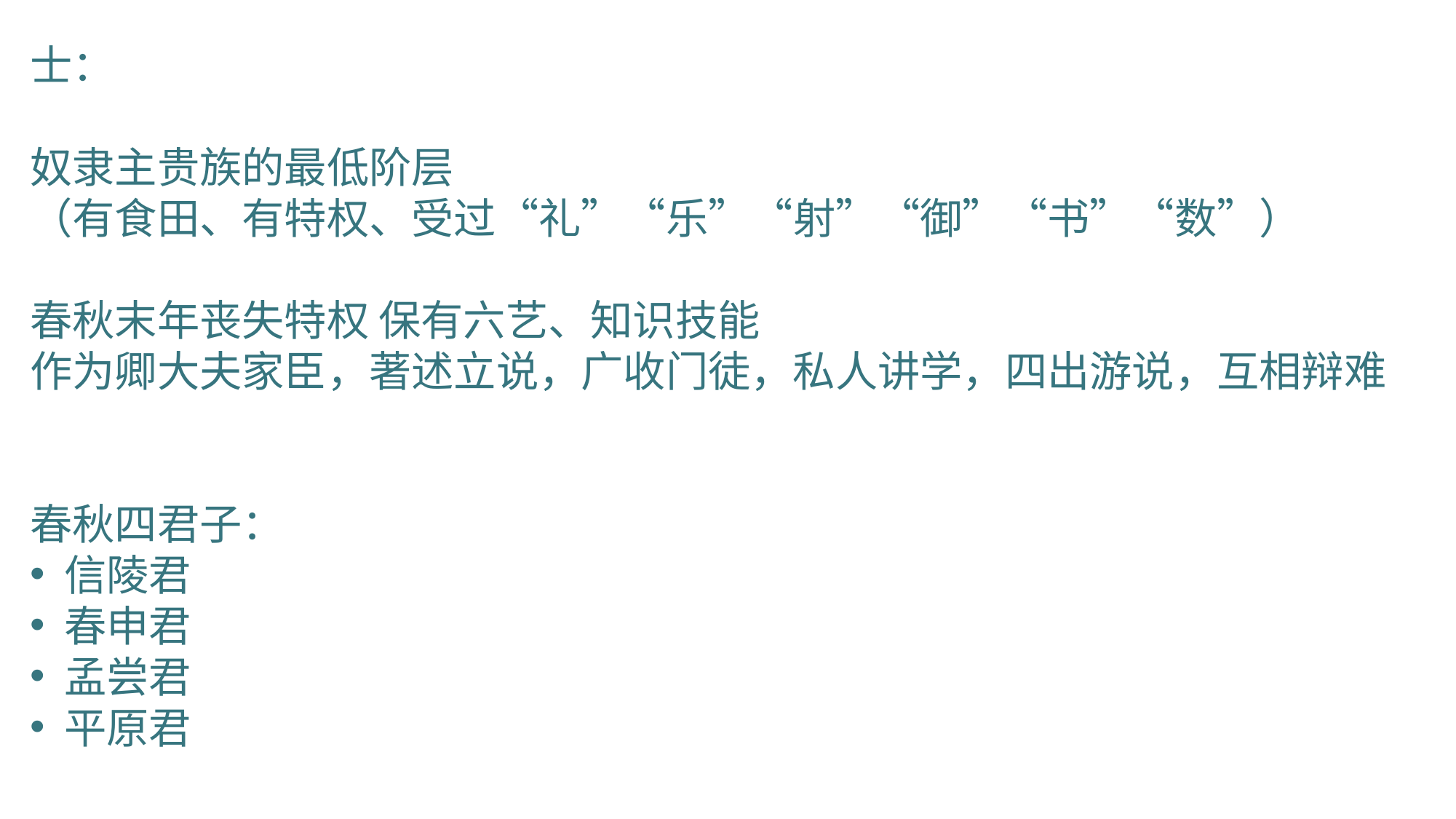

士：

奴隶主贵族的最低阶层
（有食田、有特权、受过“礼”“乐”“射”“御”“书”“数”）

春秋末年丧失特权 保有六艺、知识技能
作为卿大夫家臣，著述立说，广收门徒，私人讲学，四出游说，互相辩难

春秋四君子：
信陵君
春申君
孟尝君
平原君